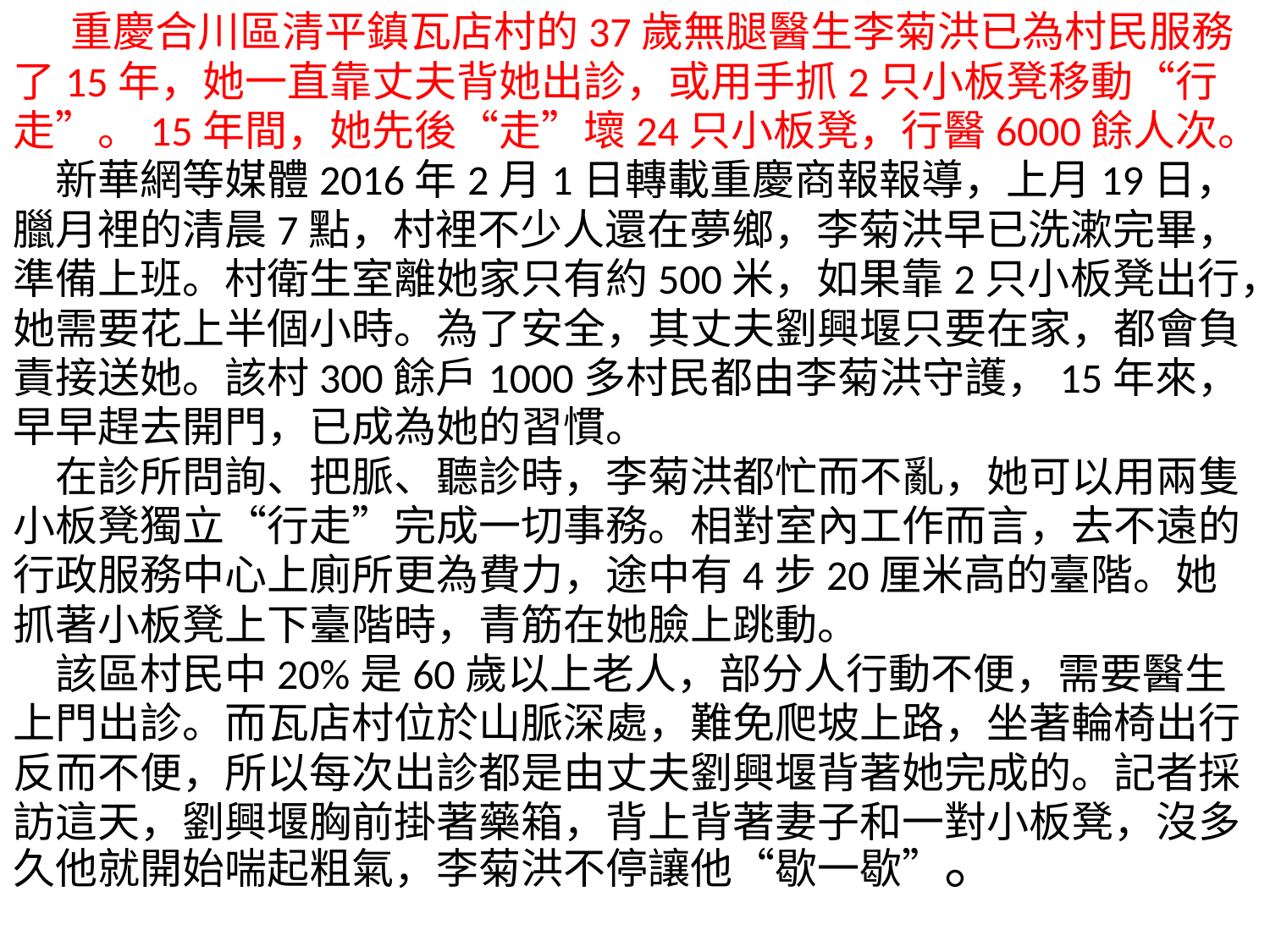

重慶合川區清平鎮瓦店村的37歲無腿醫生李菊洪已為村民服務了15年，她一直靠丈夫背她出診，或用手抓2只小板凳移動“行走”。15年間，她先後“走”壞24只小板凳，行醫6000餘人次。
　新華網等媒體2016年2月1日轉載重慶商報報導，上月19日，臘月裡的清晨7點，村裡不少人還在夢鄉，李菊洪早已洗漱完畢，準備上班。村衛生室離她家只有約500米，如果靠2只小板凳出行，她需要花上半個小時。為了安全，其丈夫劉興堰只要在家，都會負責接送她。該村300餘戶1000多村民都由李菊洪守護，15年來，早早趕去開門，已成為她的習慣。
　在診所問詢、把脈、聽診時，李菊洪都忙而不亂，她可以用兩隻小板凳獨立“行走”完成一切事務。相對室內工作而言，去不遠的行政服務中心上廁所更為費力，途中有4步20厘米高的臺階。她抓著小板凳上下臺階時，青筋在她臉上跳動。
　該區村民中20%是60歲以上老人，部分人行動不便，需要醫生上門出診。而瓦店村位於山脈深處，難免爬坡上路，坐著輪椅出行反而不便，所以每次出診都是由丈夫劉興堰背著她完成的。記者採訪這天，劉興堰胸前掛著藥箱，背上背著妻子和一對小板凳，沒多久他就開始喘起粗氣，李菊洪不停讓他“歇一歇”。